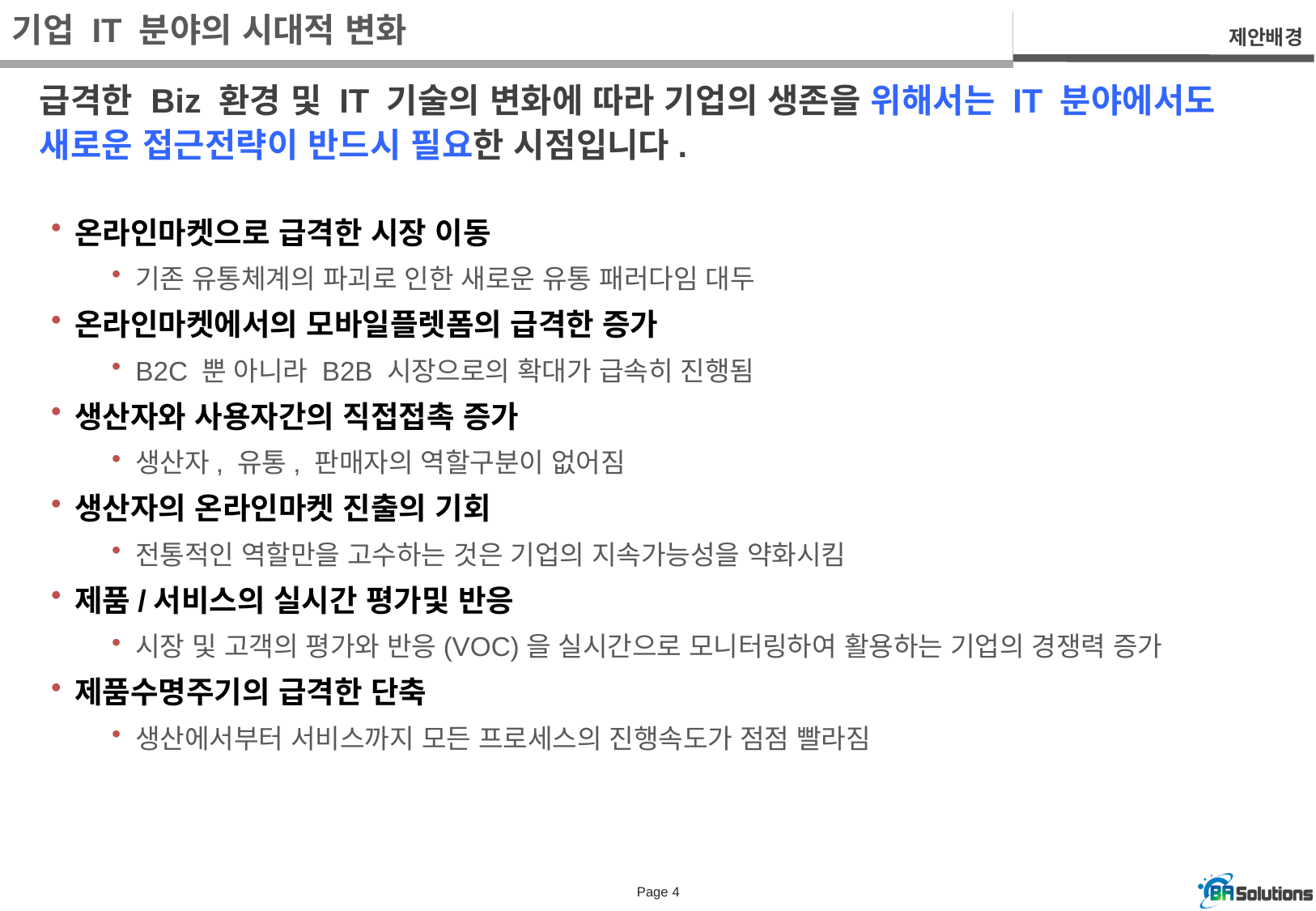

기업 IT 분야의 시대적 변화
제안배경
급격한 Biz 환경 및 IT 기술의 변화에 따라 기업의 생존을 위해서는 IT 분야에서도 새로운 접근전략이 반드시 필요한 시점입니다.
온라인마켓으로 급격한 시장 이동
기존 유통체계의 파괴로 인한 새로운 유통 패러다임 대두
온라인마켓에서의 모바일플렛폼의 급격한 증가
B2C 뿐 아니라 B2B 시장으로의 확대가 급속히 진행됨
생산자와 사용자간의 직접접촉 증가
생산자, 유통, 판매자의 역할구분이 없어짐
생산자의 온라인마켓 진출의 기회
전통적인 역할만을 고수하는 것은 기업의 지속가능성을 약화시킴
제품/서비스의 실시간 평가및 반응
시장 및 고객의 평가와 반응(VOC)을 실시간으로 모니터링하여 활용하는 기업의 경쟁력 증가
제품수명주기의 급격한 단축
생산에서부터 서비스까지 모든 프로세스의 진행속도가 점점 빨라짐